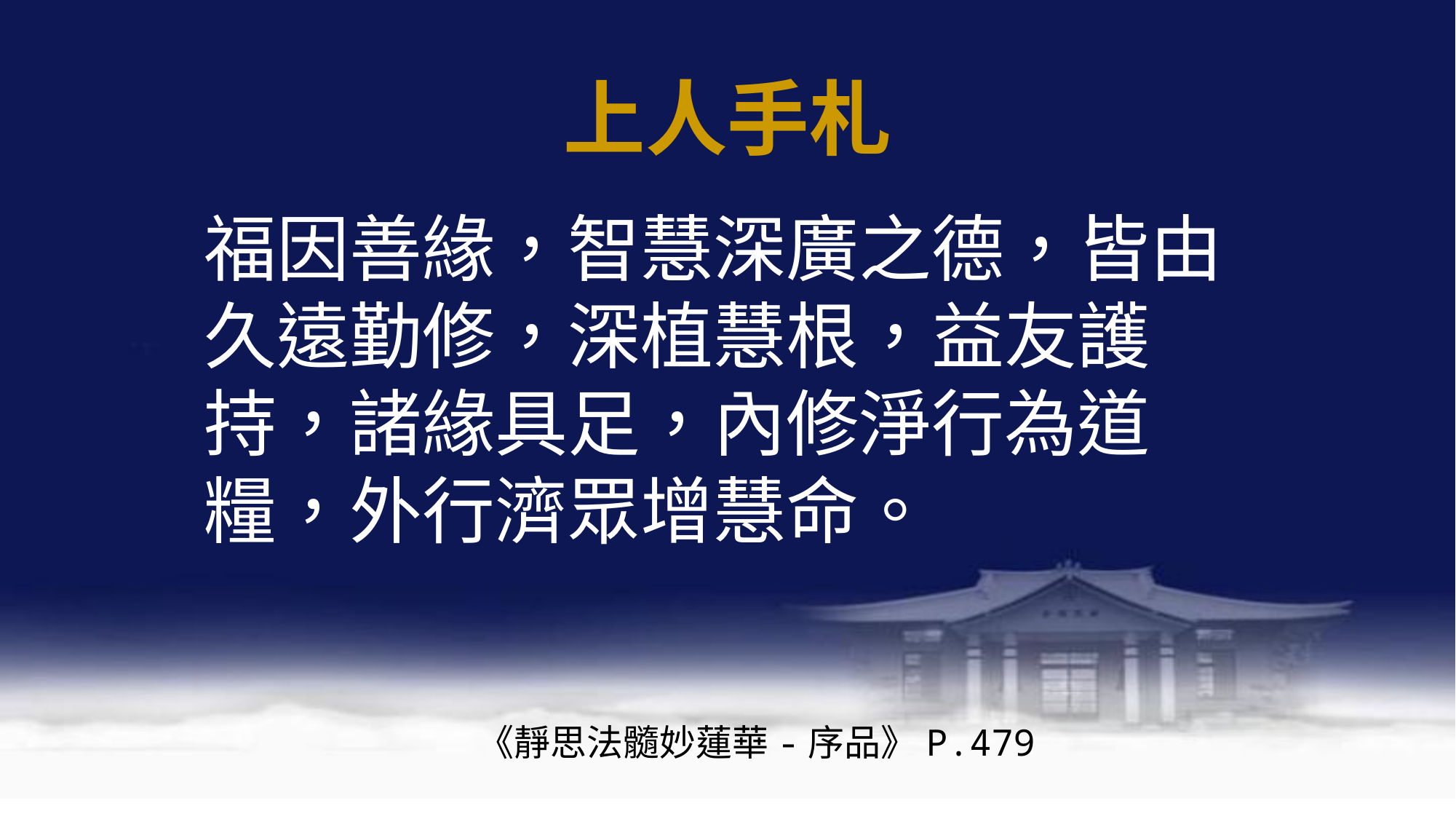

# 上人手札
福因善緣，智慧深廣之德，皆由久遠勤修，深植慧根，益友護持，諸緣具足，內修淨行為道糧，外行濟眾增慧命。
《靜思法髓妙蓮華-序品》P.479